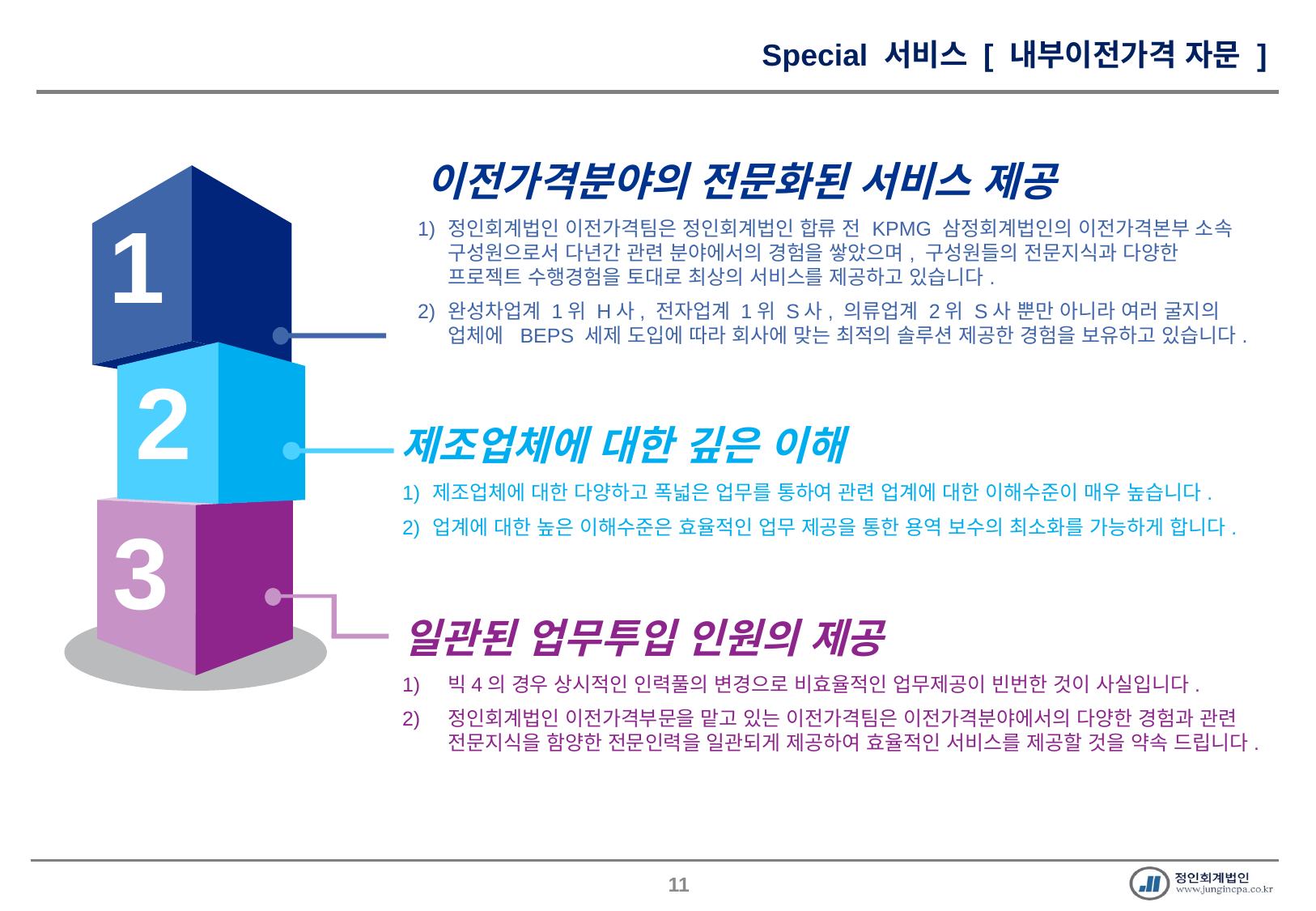

Special 서비스 [ 내부이전가격 자문 ]
 이전가격분야의 전문화된 서비스 제공

1
정인회계법인 이전가격팀은 정인회계법인 합류 전 KPMG 삼정회계법인의 이전가격본부 소속 구성원으로서 다년간 관련 분야에서의 경험을 쌓았으며, 구성원들의 전문지식과 다양한 프로젝트 수행경험을 토대로 최상의 서비스를 제공하고 있습니다.
완성차업계 1위 H사, 전자업계 1위 S사, 의류업계 2위 S사 뿐만 아니라 여러 굴지의 업체에  BEPS 세제 도입에 따라 회사에 맞는 최적의 솔루션 제공한 경험을 보유하고 있습니다.

2
제조업체에 대한 깊은 이해

제조업체에 대한 다양하고 폭넓은 업무를 통하여 관련 업계에 대한 이해수준이 매우 높습니다.
업계에 대한 높은 이해수준은 효율적인 업무 제공을 통한 용역 보수의 최소화를 가능하게 합니다.

3

일관된 업무투입 인원의 제공

빅4의 경우 상시적인 인력풀의 변경으로 비효율적인 업무제공이 빈번한 것이 사실입니다.
정인회계법인 이전가격부문을 맡고 있는 이전가격팀은 이전가격분야에서의 다양한 경험과 관련 전문지식을 함양한 전문인력을 일관되게 제공하여 효율적인 서비스를 제공할 것을 약속 드립니다.
11